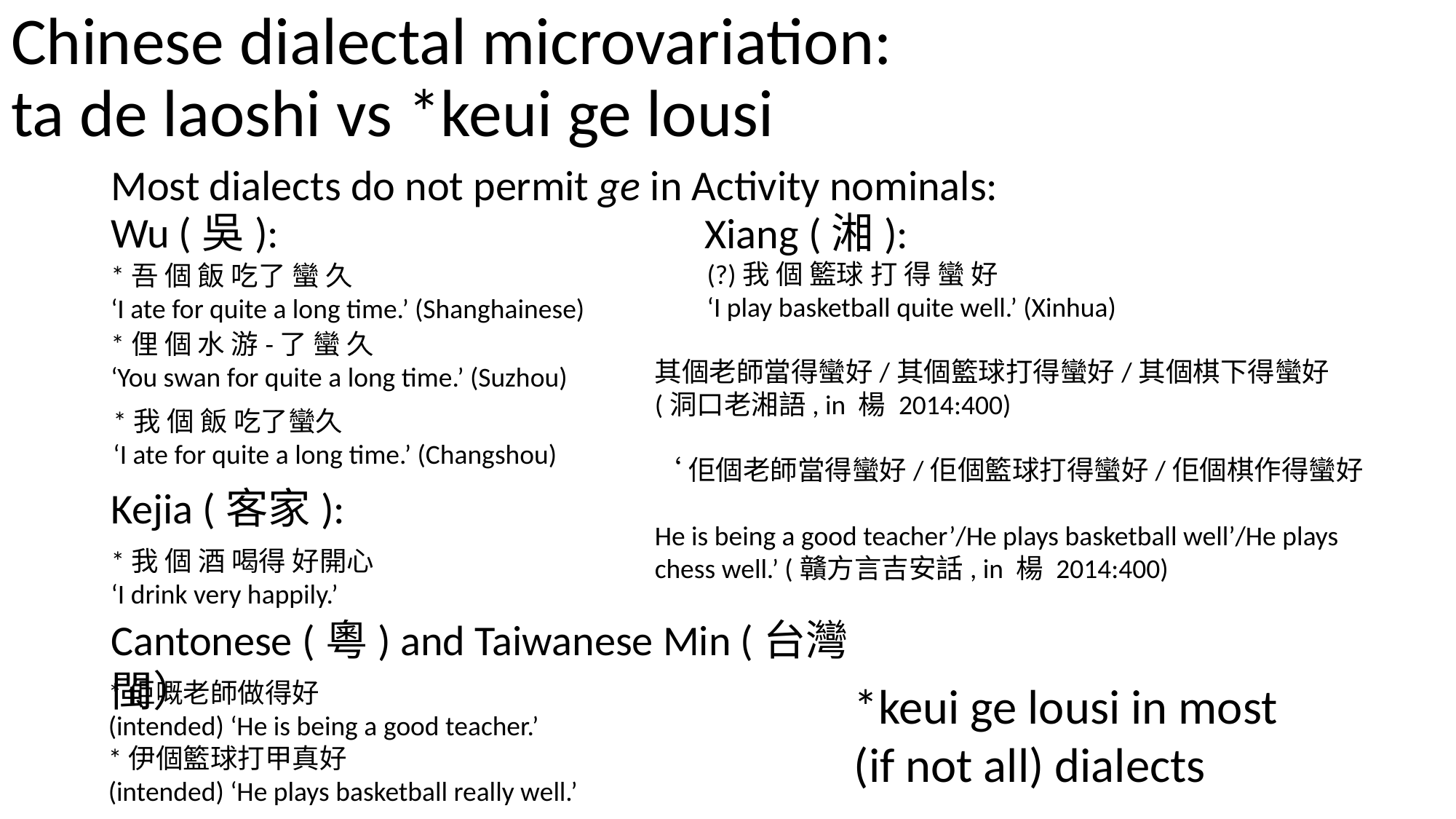

# Chinese dialectal microvariation: ta de laoshi vs *keui ge lousi
Most dialects do not permit ge in Activity nominals:
Wu (吳):

Xiang (湘):

(?)我 個 籃球 打 得 蠻 好
‘I play basketball quite well.’ (Xinhua)
*吾 個 飯 吃了 蠻 久
‘I ate for quite a long time.’ (Shanghainese)
*俚 個 水 游-了 蠻 久
‘You swan for quite a long time.’ (Suzhou)
其個老師當得蠻好/其個籃球打得蠻好/其個棋下得蠻好
(洞口老湘語, in 楊 2014:400)

‘佢個老師當得蠻好/佢個籃球打得蠻好/佢個棋作得蠻好

He is being a good teacher’/He plays basketball well’/He plays chess well.’ (贛方言吉安話, in 楊 2014:400)
*我 個 飯 吃了蠻久
‘I ate for quite a long time.’ (Changshou)
Kejia (客家):
*我 個 酒 喝得 好開心
‘I drink very happily.’
Cantonese (粵) and Taiwanese Min (台灣閩）
*佢嘅老師做得好
(intended) ‘He is being a good teacher.’
*伊個籃球打甲真好
(intended) ‘He plays basketball really well.’
*keui ge lousi in most (if not all) dialects